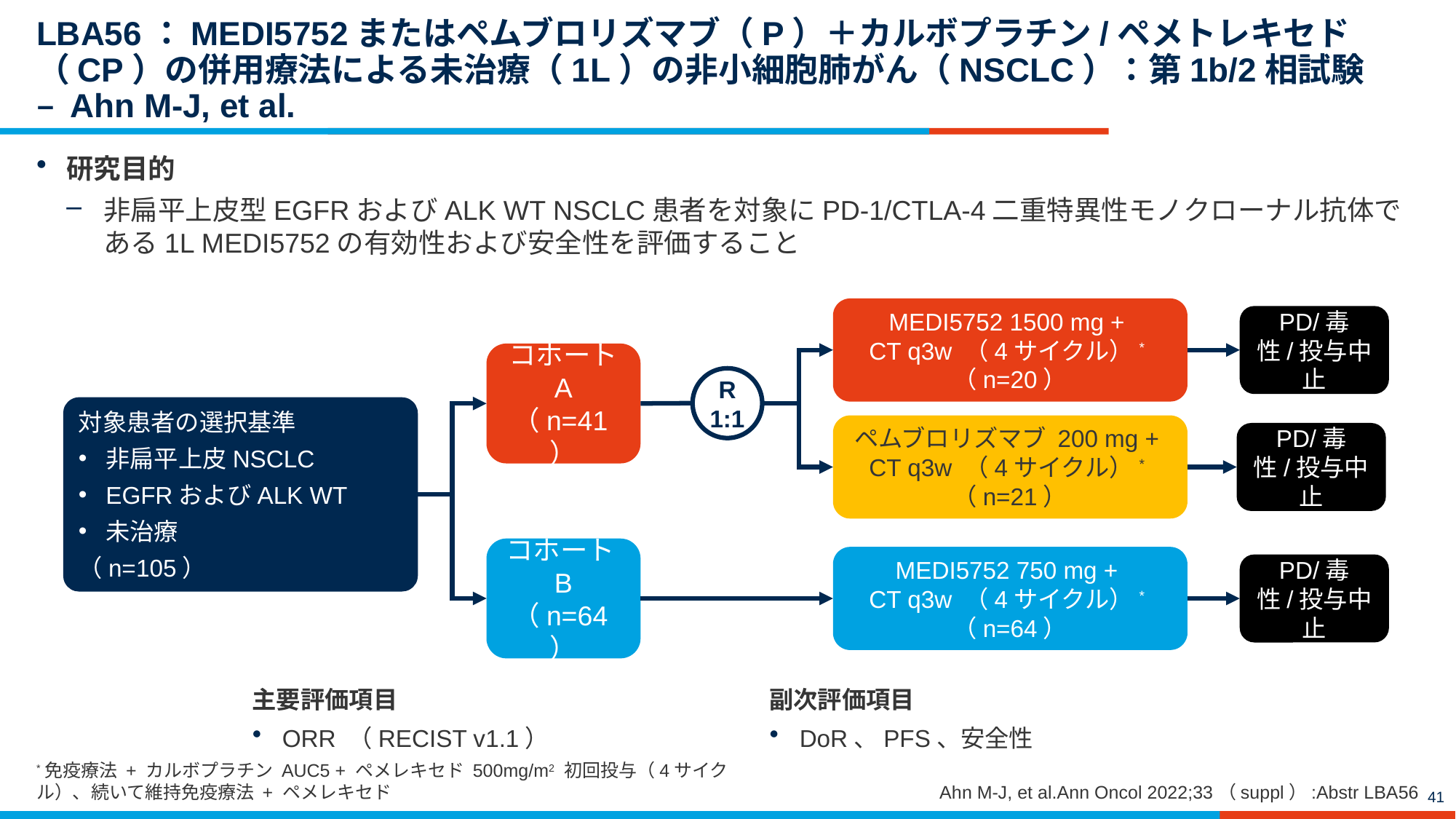

# LBA56：MEDI5752またはペムブロリズマブ（P）＋カルボプラチン/ペメトレキセド（CP）の併用療法による未治療（1L）の非小細胞肺がん（NSCLC）：第1b/2相試験 – Ahn M-J, et al.
研究目的
非扁平上皮型EGFRおよびALK WT NSCLC患者を対象にPD-1/CTLA-4二重特異性モノクローナル抗体である1L MEDI5752の有効性および安全性を評価すること
MEDI5752 1500 mg +
CT q3w （4サイクル）*
（n=20）
PD/毒性/投与中止
コホート A
（n=41）
R
1:1
対象患者の選択基準
非扁平上皮NSCLC
EGFRおよびALK WT
未治療
（n=105）
ペムブロリズマブ 200 mg +
CT q3w （4サイクル）*
（n=21）
PD/毒性/投与中止
コホートB
（n=64）
MEDI5752 750 mg +
CT q3w （4サイクル）*
（n=64）
PD/毒性/投与中止
主要評価項目
ORR （RECIST v1.1）
副次評価項目
DoR、PFS、安全性
*免疫療法 + カルボプラチン AUC5 + ペメレキセド 500mg/m2 初回投与（4サイクル）、続いて維持免疫療法 + ペメレキセド
Ahn M-J, et al.Ann Oncol 2022;33（suppl）:Abstr LBA56